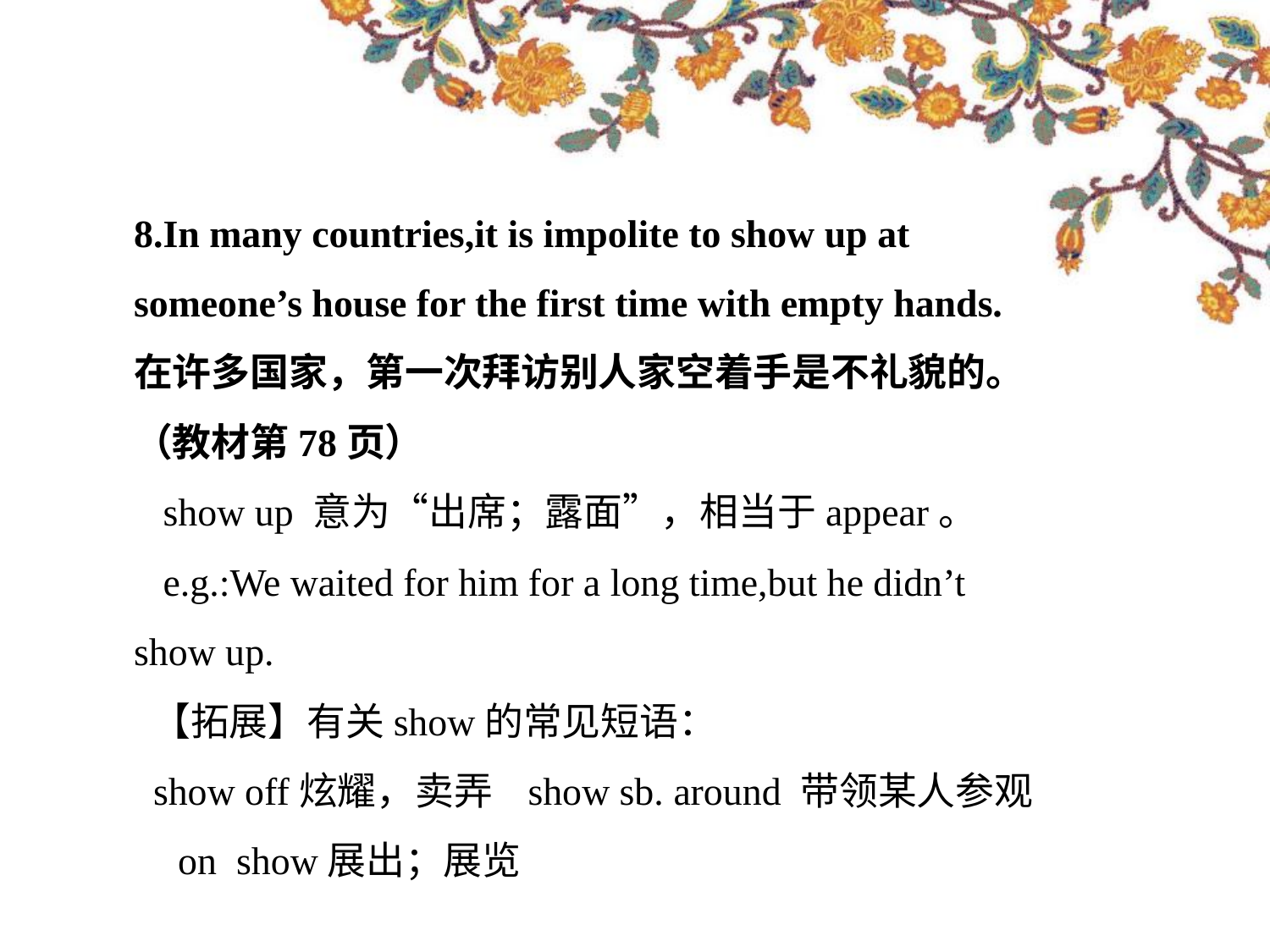

8.In many countries,it is impolite to show up at someone’s house for the first time with empty hands.在许多国家，第一次拜访别人家空着手是不礼貌的。（教材第78页）
   show up 意为“出席；露面”，相当于appear。
   e.g.:We waited for him for a long time,but he didn’t show up.
 【拓展】有关show的常见短语：
  show off炫耀，卖弄   show sb. around 带领某人参观      on  show展出；展览